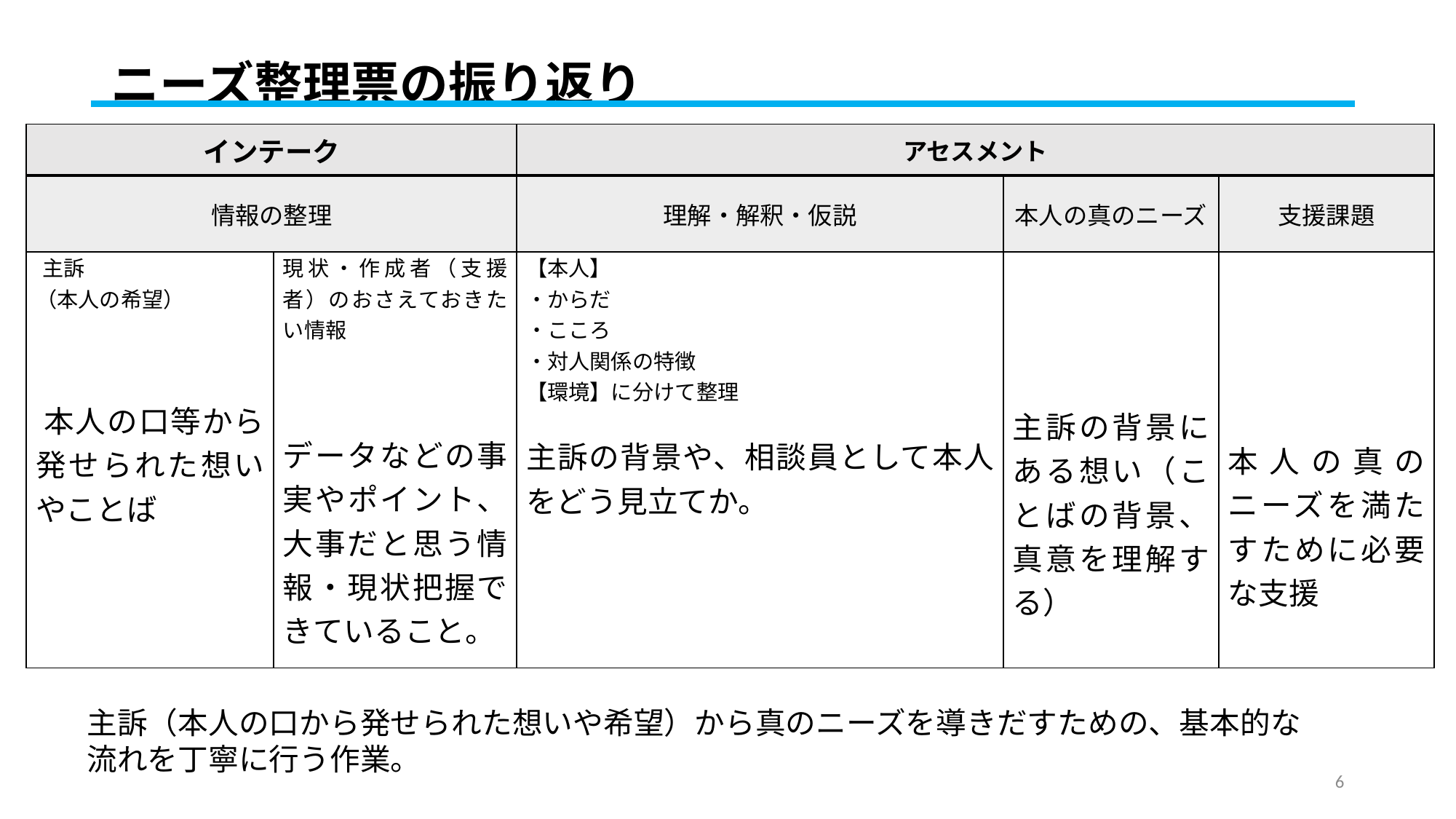

ニーズ整理票の振り返り
| インテーク |  | アセスメント |  |  |
| --- | --- | --- | --- | --- |
| 情報の整理 |  | 理解・解釈・仮説 | 本人の真のニーズ | 支援課題 |
| 主訴 （本人の希望）    本人の口等から発せられた想いやことば | 現状・作成者（支援者）のおさえておきたい情報 データなどの事実やポイント、大事だと思う情報・現状把握できていること。 | 【本人】 ・からだ ・こころ ・対人関係の特徴 【環境】に分けて整理 主訴の背景や、相談員として本人をどう見立てか。 | 主訴の背景にある想い（ことばの背景、真意を理解する） | 本人の真のニーズを満たすために必要な支援 |

主訴（本人の口から発せられた想いや希望）から真のニーズを導きだすための、基本的な流れを丁寧に行う作業。
6